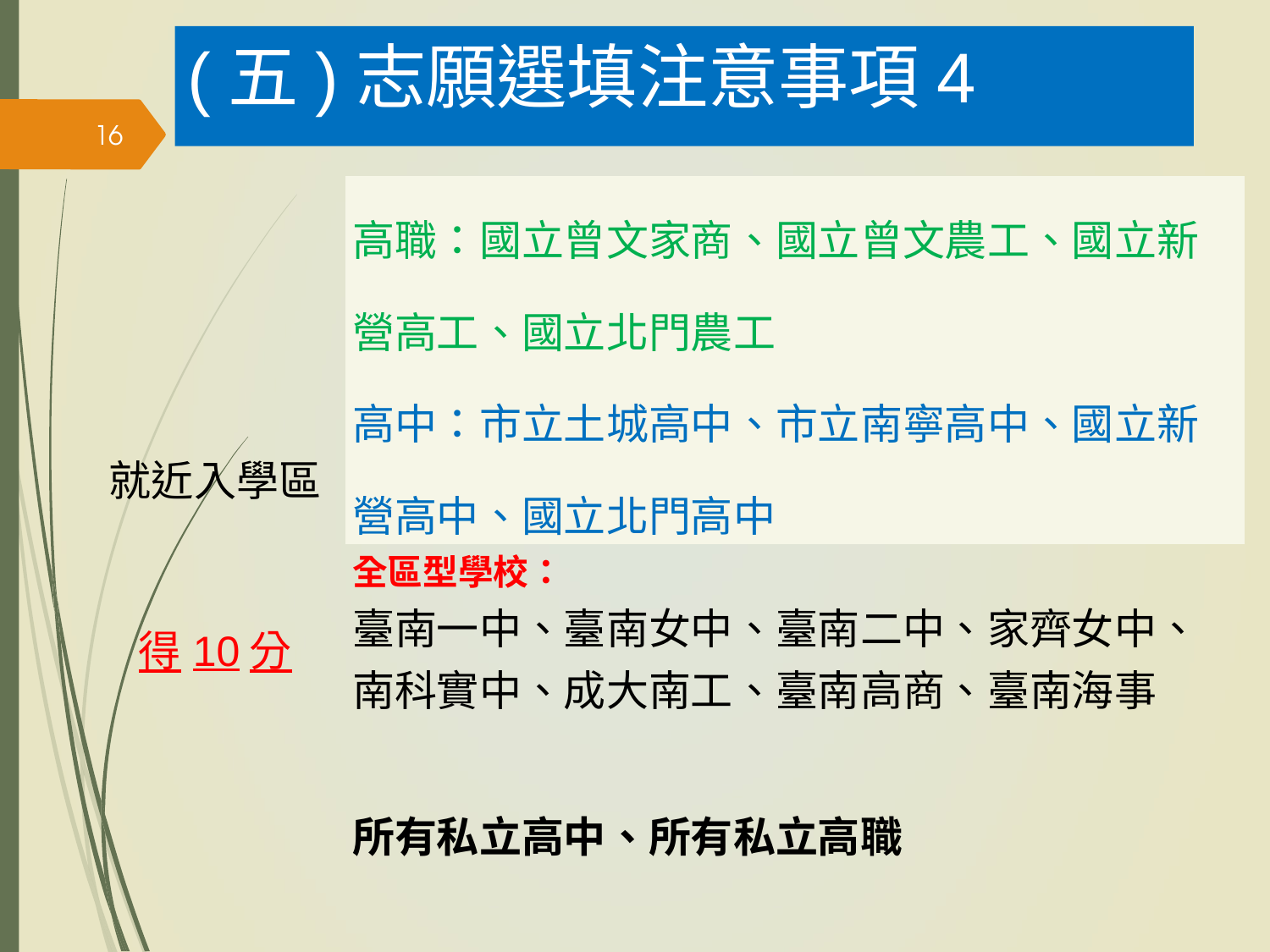

# (五)志願選填注意事項4
16
| 就近入學區 得10分 | 高職：國立曾文家商、國立曾文農工、國立新營高工、國立北門農工 高中：市立土城高中、市立南寧高中、國立新營高中、國立北門高中 |
| --- | --- |
|  | 全區型學校： 臺南一中、臺南女中、臺南二中、家齊女中、 南科實中、成大南工、臺南高商、臺南海事 |
|  | 所有私立高中、所有私立高職 |
| 非就近入學 得0分 | 非上述學校 |